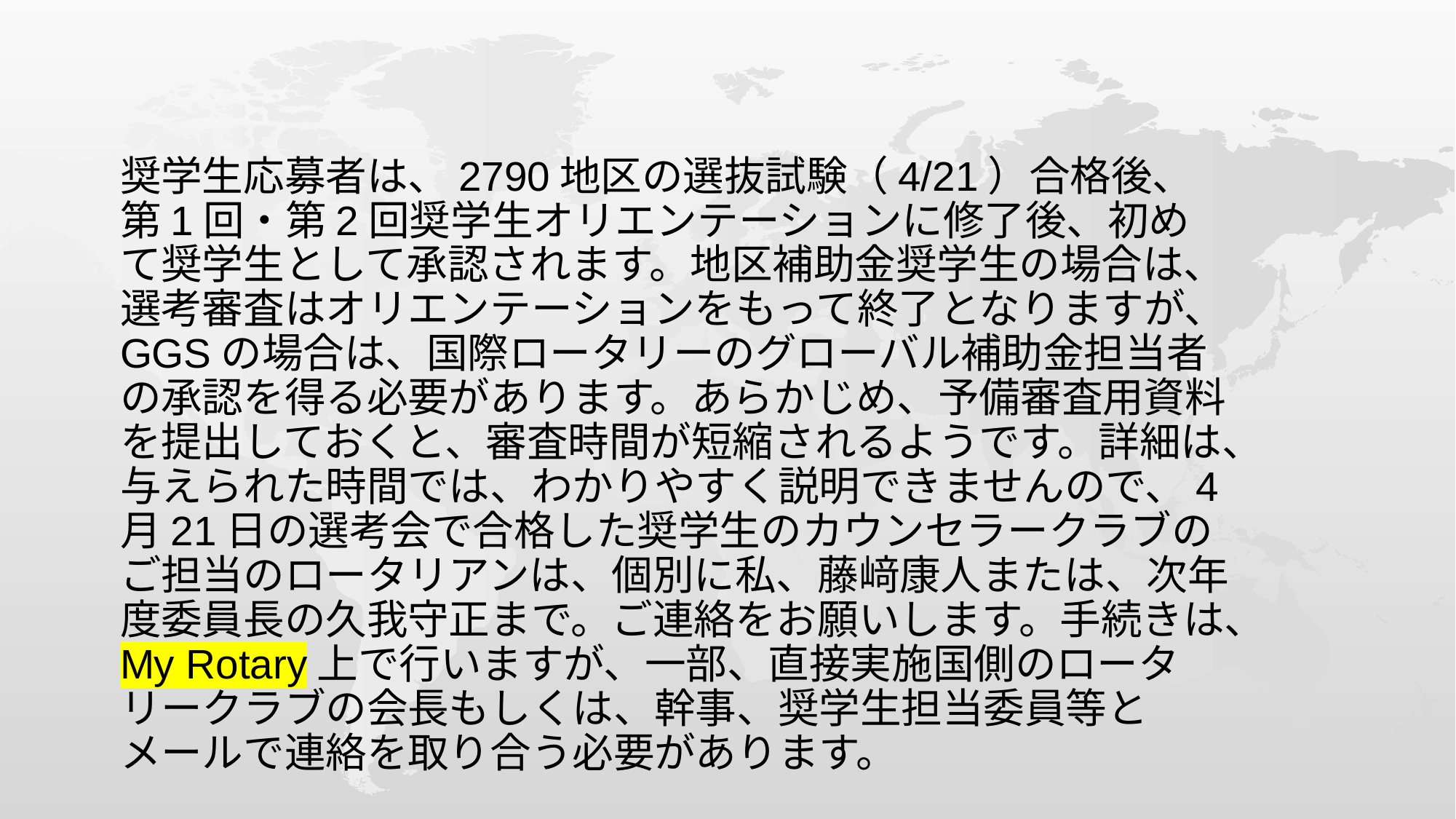

#
奨学生応募者は、2790地区の選抜試験（4/21）合格後、第1回・第2回奨学生オリエンテーションに修了後、初めて奨学生として承認されます。地区補助金奨学生の場合は、選考審査はオリエンテーションをもって終了となりますが、GGSの場合は、国際ロータリーのグローバル補助金担当者の承認を得る必要があります。あらかじめ、予備審査用資料を提出しておくと、審査時間が短縮されるようです。詳細は、与えられた時間では、わかりやすく説明できませんので、4月21日の選考会で合格した奨学生のカウンセラークラブのご担当のロータリアンは、個別に私、藤﨑康人または、次年度委員長の久我守正まで。ご連絡をお願いします。手続きは、My Rotary上で行いますが、一部、直接実施国側のロータリークラブの会長もしくは、幹事、奨学生担当委員等とメールで連絡を取り合う必要があります。